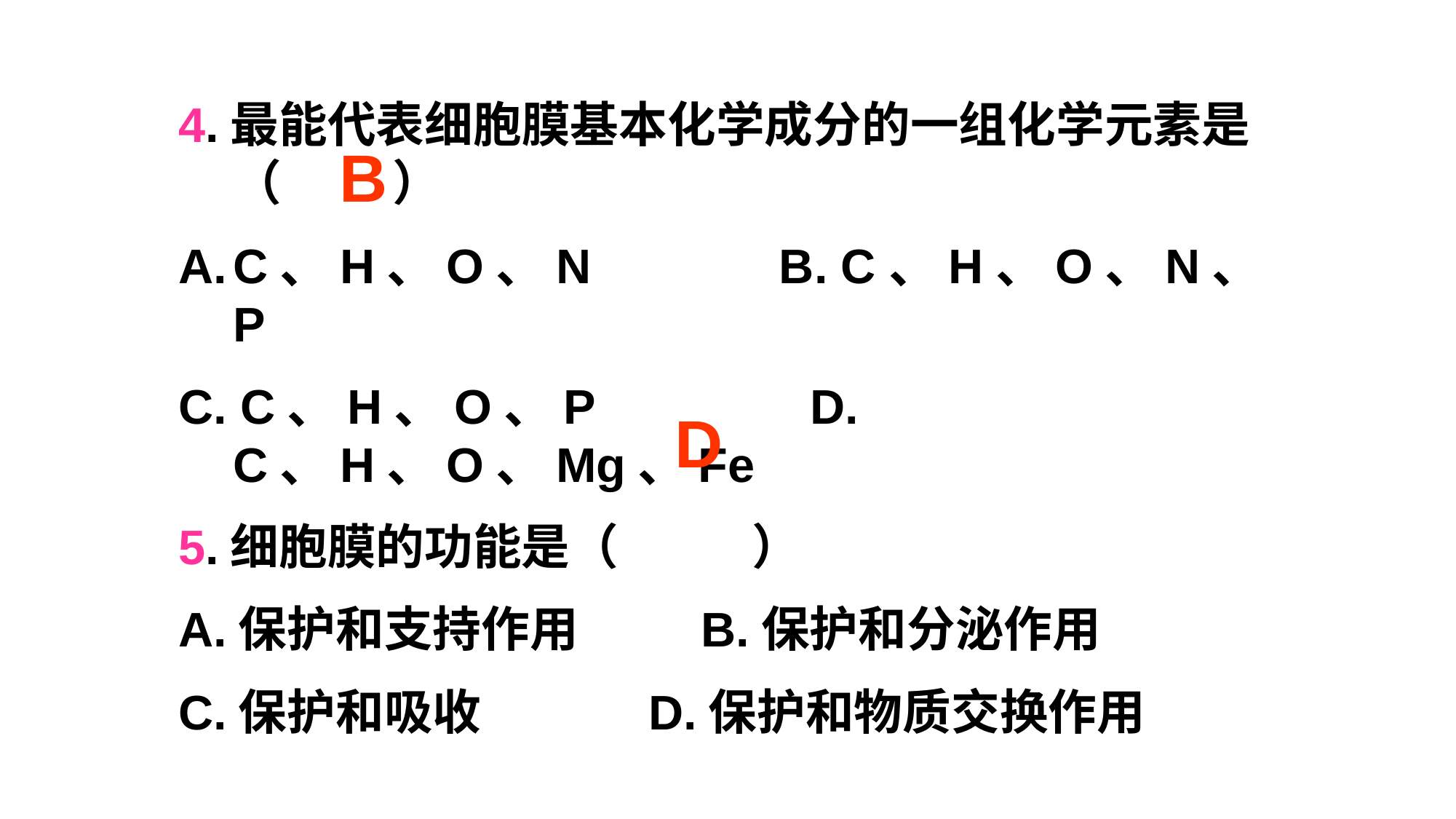

4.最能代表细胞膜基本化学成分的一组化学元素是（          ）
C、H、O、N              B. C、H、O、N、P
C. C、H、O、P                D. C、H、O、Mg、Fe
5.细胞膜的功能是（            ）
A.保护和支持作用          B.保护和分泌作用
C.保护和吸收              D.保护和物质交换作用
B
D